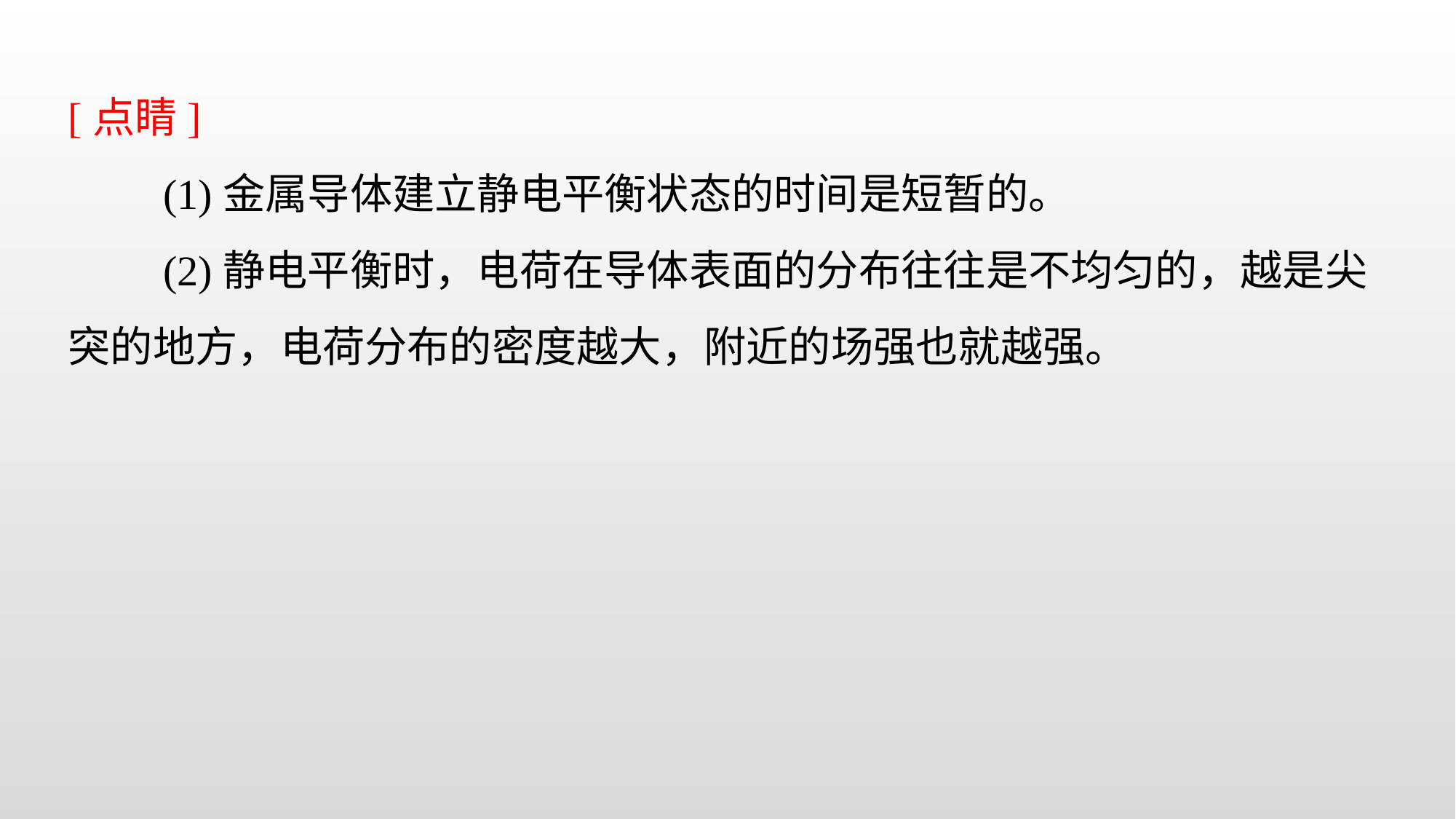

[点睛]
         (1)金属导体建立静电平衡状态的时间是短暂的。
         (2)静电平衡时，电荷在导体表面的分布往往是不均匀的，越是尖突的地方，电荷分布的密度越大，附近的场强也就越强。